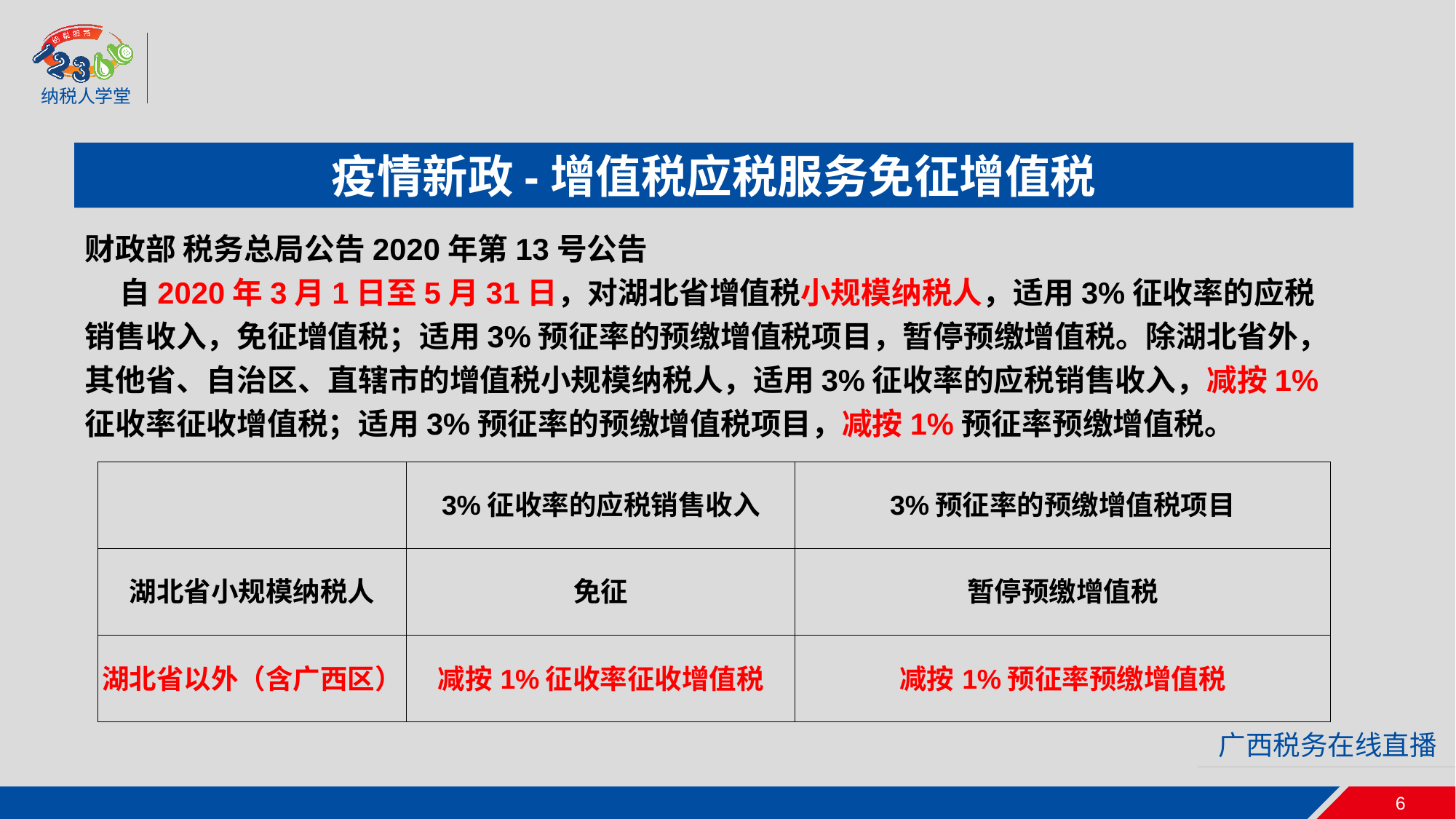

疫情新政-增值税应税服务免征增值税
财政部 税务总局公告2020年第13号公告
    自2020年3月1日至5月31日，对湖北省增值税小规模纳税人，适用3%征收率的应税销售收入，免征增值税；适用3%预征率的预缴增值税项目，暂停预缴增值税。除湖北省外，其他省、自治区、直辖市的增值税小规模纳税人，适用3%征收率的应税销售收入，减按1%征收率征收增值税；适用3%预征率的预缴增值税项目，减按1%预征率预缴增值税。

|  | 3%征收率的应税销售收入 | 3%预征率的预缴增值税项目 |
| --- | --- | --- |
| 湖北省小规模纳税人 | 免征 | 暂停预缴增值税 |
| 湖北省以外（含广西区） | 减按1%征收率征收增值税 | 减按1%预征率预缴增值税 |